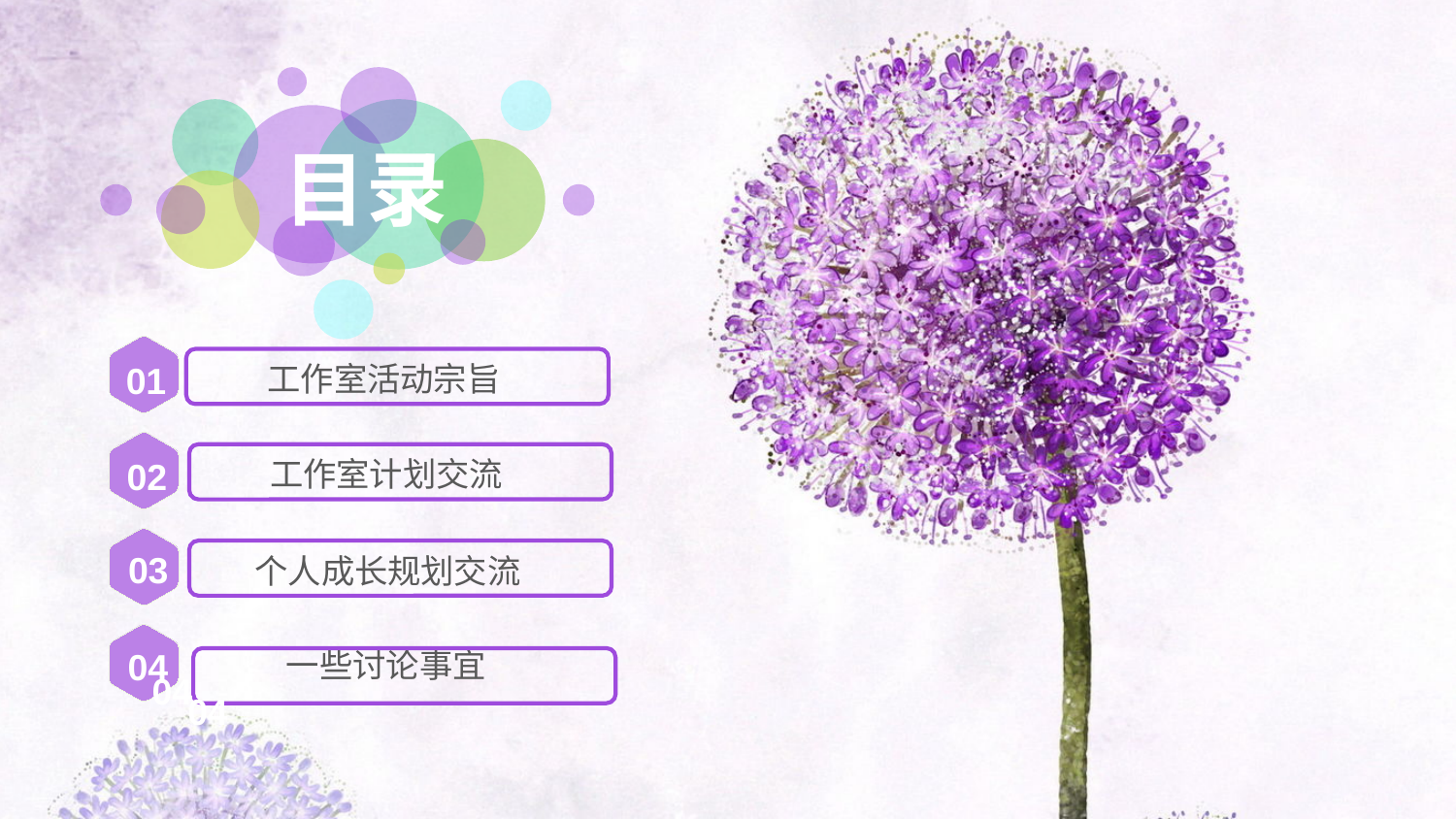

目录

01

 工作室活动宗旨

02

工作室计划交流

03

个人成长规划交流

04
一些讨论事宜

04
04